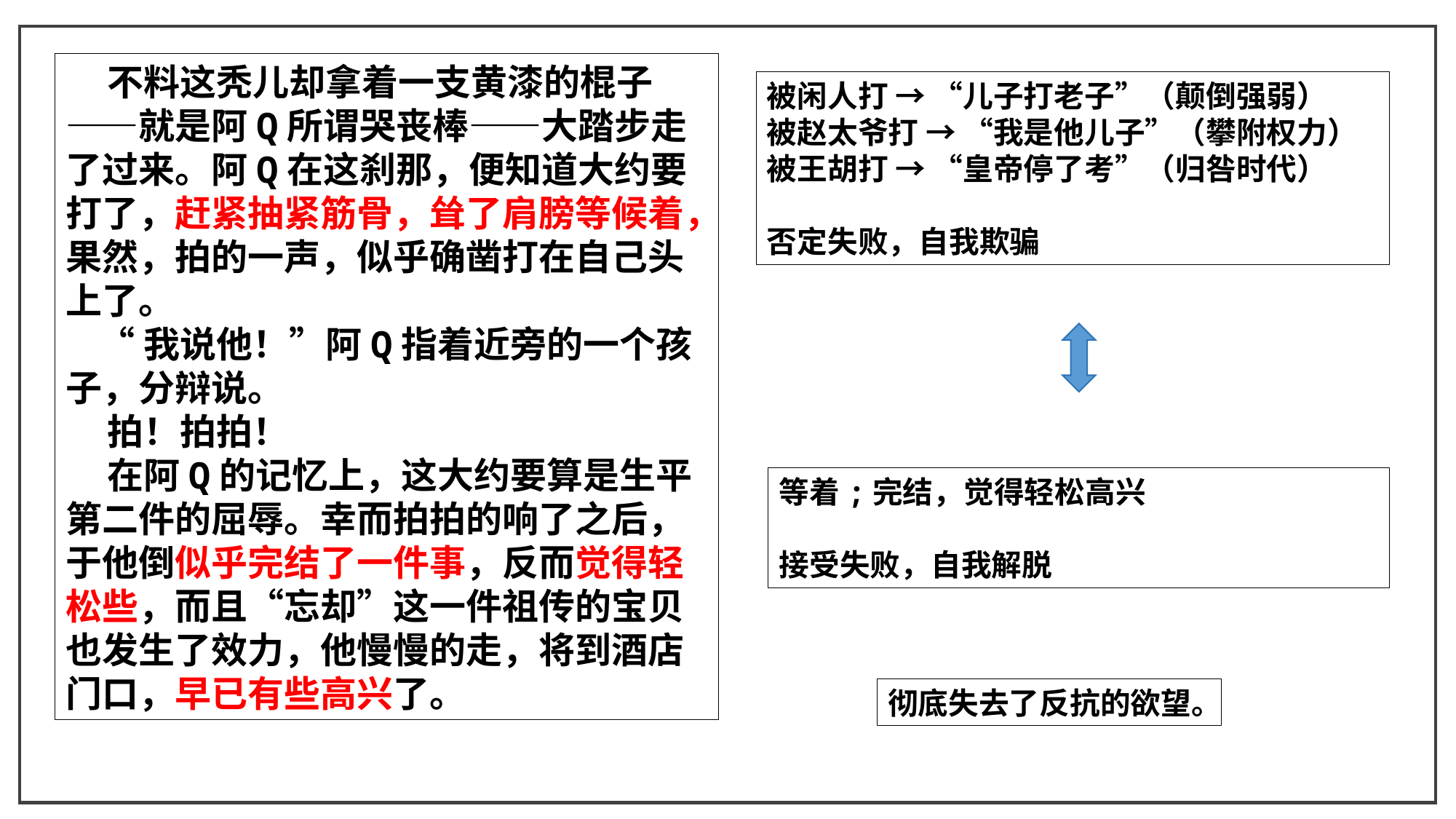

不料这秃儿却拿着一支黄漆的棍子——就是阿Q所谓哭丧棒——大踏步走了过来。阿Q在这刹那，便知道大约要打了，赶紧抽紧筋骨，耸了肩膀等候着，果然，拍的一声，似乎确凿打在自己头上了。
    “我说他！”阿Q指着近旁的一个孩子，分辩说。
    拍！拍拍！
    在阿Q的记忆上，这大约要算是生平第二件的屈辱。幸而拍拍的响了之后，于他倒似乎完结了一件事，反而觉得轻松些，而且“忘却”这一件祖传的宝贝也发生了效力，他慢慢的走，将到酒店门口，早已有些高兴了。
被闲人打 → “儿子打老子”（颠倒强弱）
被赵太爷打 → “我是他儿子”（攀附权力）
被王胡打 → “皇帝停了考”（归咎时代）

否定失败，自我欺骗

等着;完结，觉得轻松高兴

接受失败，自我解脱
彻底失去了反抗的欲望。